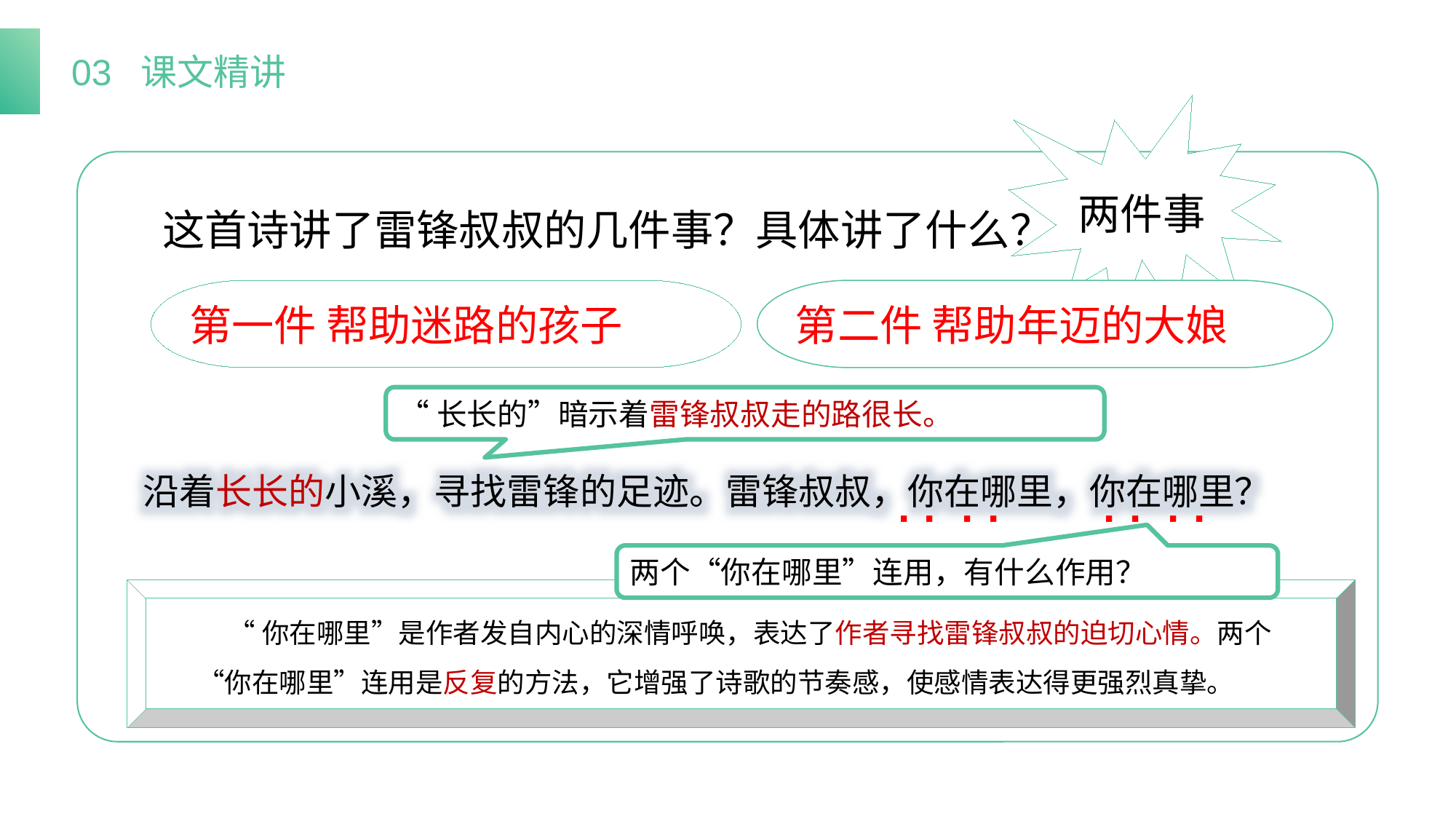

03  课文精讲
两件事
这首诗讲了雷锋叔叔的几件事？具体讲了什么？
第一件 帮助迷路的孩子
第二件 帮助年迈的大娘
“长长的”暗示着雷锋叔叔走的路很长。
沿着长长的小溪，寻找雷锋的足迹。雷锋叔叔，你在哪里，你在哪里？
· ·  · ·
· ·  · ·
两个“你在哪里”连用，有什么作用？
     “你在哪里”是作者发自内心的深情呼唤，表达了作者寻找雷锋叔叔的迫切心情。两个“你在哪里”连用是反复的方法，它增强了诗歌的节奏感，使感情表达得更强烈真挚。